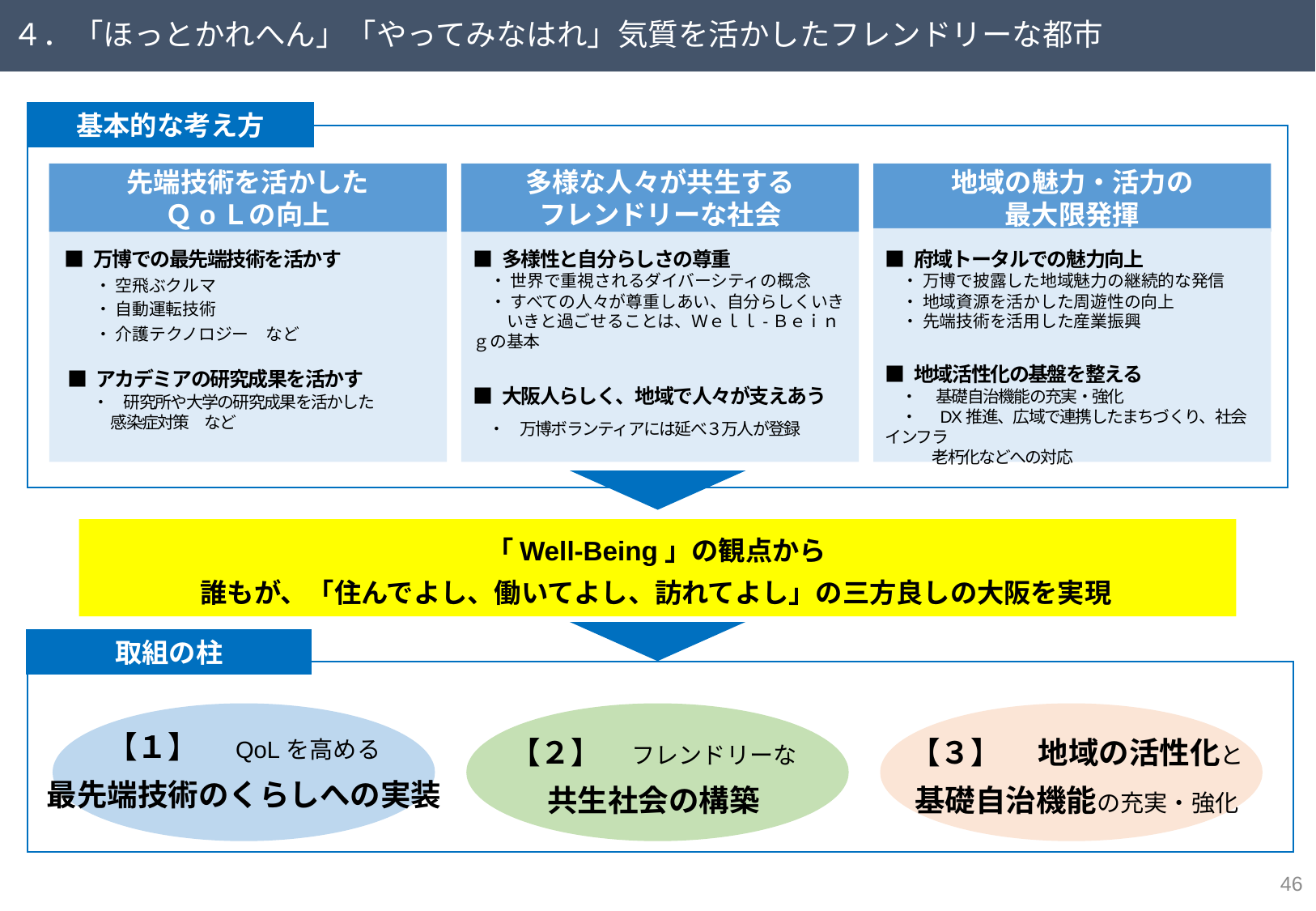

４．「ほっとかれへん」「やってみなはれ」気質を活かしたフレンドリーな都市

基本的な考え方

先端技術を活かした
ＱoＬの向上
多様な人々が共生する
フレンドリーな社会
地域の魅力・活力の
最大限発揮
 ■ 万博での最先端技術を活かす
　　・ 空飛ぶクルマ
　　・ 自動運転技術
　　・ 介護テクノロジー　など
 ■ アカデミアの研究成果を活かす
　　・　研究所や大学の研究成果を活かした
　　　 感染症対策　など
■ 多様性と自分らしさの尊重
　・ 世界で重視されるダイバーシティの概念
　・ すべての人々が尊重しあい、自分らしくいき
　　いきと過ごせることは、Ｗｅｌｌ-Ｂｅｉｎｇの基本

■ 大阪人らしく、地域で人々が支えあう
　・　万博ボランティアには延べ３万人が登録
■ 府域トータルでの魅力向上
　・ 万博で披露した地域魅力の継続的な発信
　・ 地域資源を活かした周遊性の向上
　・ 先端技術を活用した産業振興

■ 地域活性化の基盤を整える
　・　 基礎自治機能の充実・強化
　・　 DX推進、広域で連携したまちづくり、社会インフラ
　　　老朽化などへの対応

「Well-Being」の観点から
誰もが、「住んでよし、働いてよし、訪れてよし」の三方良しの大阪を実現

取組の柱

【１】　QoLを高める
最先端技術のくらしへの実装
【２】　フレンドリーな
共生社会の構築
【３】 　地域の活性化と
基礎自治機能の充実・強化
46